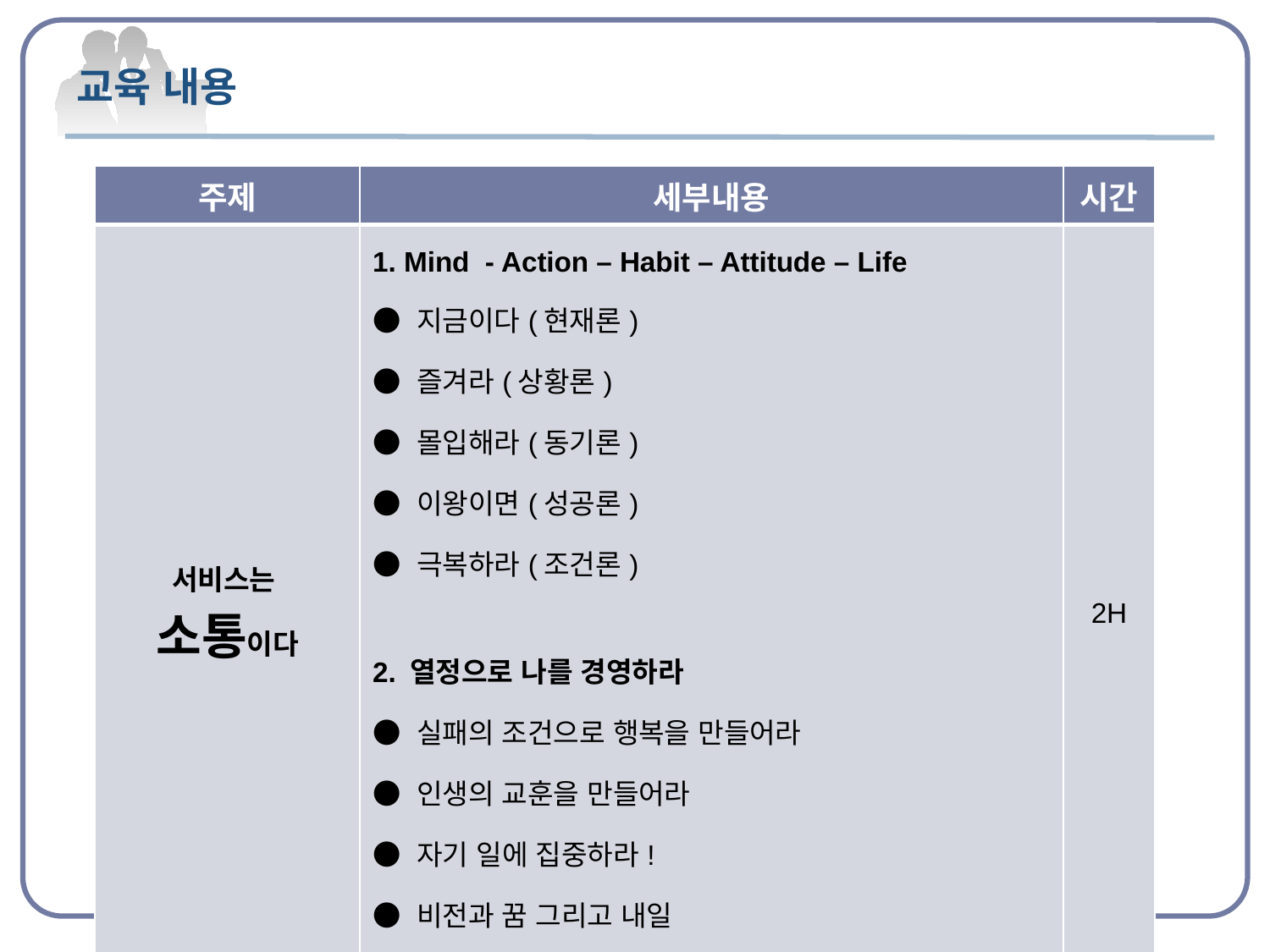

# 교육 내용
| 주제 | 세부내용 | 시간 |
| --- | --- | --- |
| 서비스는 소통이다 | 1. Mind - Action – Habit – Attitude – Life ● 지금이다(현재론) ● 즐겨라(상황론) ● 몰입해라(동기론) ● 이왕이면(성공론) ● 극복하라(조건론) 2. 열정으로 나를 경영하라 ● 실패의 조건으로 행복을 만들어라 ● 인생의 교훈을 만들어라 ● 자기 일에 집중하라! ● 비전과 꿈 그리고 내일 ● 자기의 주체적 가치를 만들어라 | 2H |
3